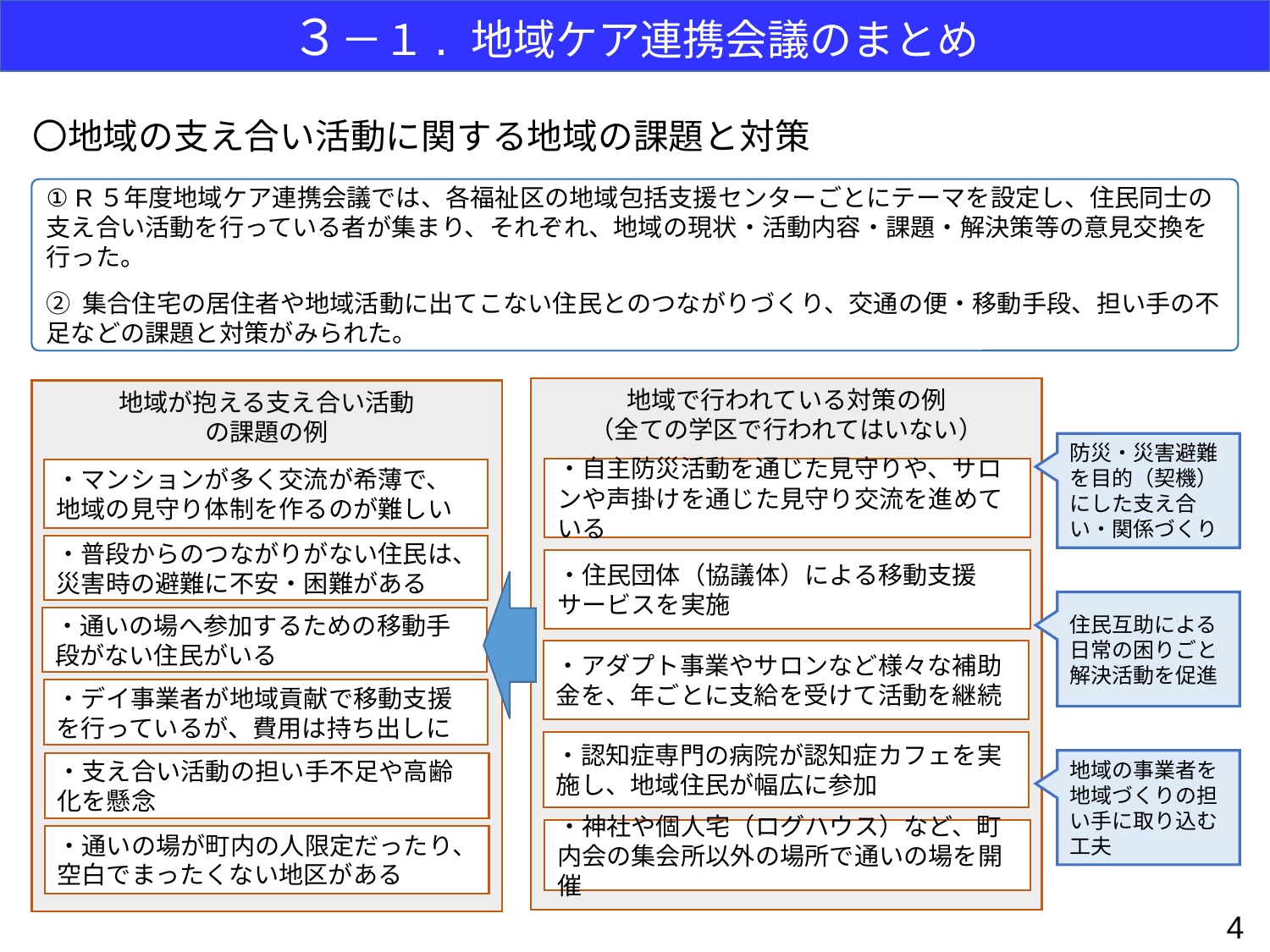

３－１. 地域ケア連携会議のまとめ

〇地域の支え合い活動に関する地域の課題と対策

① R５年度地域ケア連携会議では、各福祉区の地域包括支援センターごとにテーマを設定し、住民同士の支え合い活動を行っている者が集まり、それぞれ、地域の現状・活動内容・課題・解決策等の意見交換を行った。

② 集合住宅の居住者や地域活動に出てこない住民とのつながりづくり、交通の便・移動手段、担い手の不足などの課題と対策がみられた。
地域で行われている対策の例
（全ての学区で行われてはいない）
地域が抱える支え合い活動
の課題の例
・マンションが多く交流が希薄で、地域の見守り体制を作るのが難しい
・普段からのつながりがない住民は、災害時の避難に不安・困難がある
・通いの場へ参加するための移動手段がない住民がいる
・デイ事業者が地域貢献で移動支援を行っているが、費用は持ち出しに
・支え合い活動の担い手不足や高齢化を懸念
・通いの場が町内の人限定だったり、空白でまったくない地区がある
防災・災害避難を目的（契機）にした支え合い・関係づくり
・自主防災活動を通じた見守りや、サロンや声掛けを通じた見守り交流を進めている
・住民団体（協議体）による移動支援サービスを実施

住民互助による日常の困りごと解決活動を促進
・アダプト事業やサロンなど様々な補助金を、年ごとに支給を受けて活動を継続
・認知症専門の病院が認知症カフェを実施し、地域住民が幅広に参加
地域の事業者を地域づくりの担い手に取り込む工夫
・神社や個人宅（ログハウス）など、町内会の集会所以外の場所で通いの場を開催
4